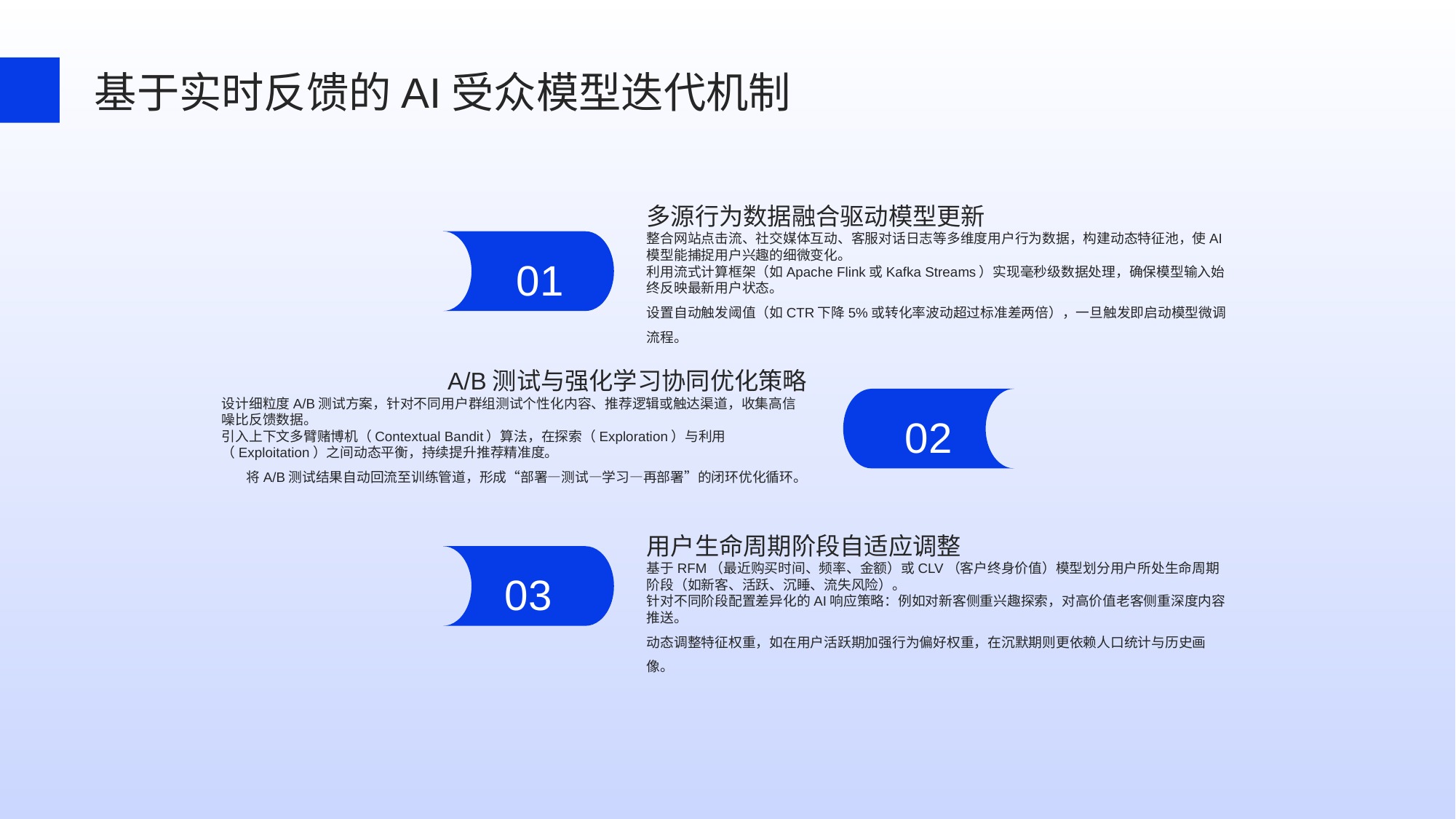

基于实时反馈的AI受众模型迭代机制
多源行为数据融合驱动模型更新
01
整合网站点击流、社交媒体互动、客服对话日志等多维度用户行为数据，构建动态特征池，使AI模型能捕捉用户兴趣的细微变化。
利用流式计算框架（如Apache Flink或Kafka Streams）实现毫秒级数据处理，确保模型输入始终反映最新用户状态。
设置自动触发阈值（如CTR下降5%或转化率波动超过标准差两倍），一旦触发即启动模型微调流程。

A/B测试与强化学习协同优化策略
02

设计细粒度A/B测试方案，针对不同用户群组测试个性化内容、推荐逻辑或触达渠道，收集高信噪比反馈数据。
引入上下文多臂赌博机（Contextual Bandit）算法，在探索（Exploration）与利用（Exploitation）之间动态平衡，持续提升推荐精准度。
将A/B测试结果自动回流至训练管道，形成“部署—测试—学习—再部署”的闭环优化循环。
用户生命周期阶段自适应调整
03

基于RFM（最近购买时间、频率、金额）或CLV（客户终身价值）模型划分用户所处生命周期阶段（如新客、活跃、沉睡、流失风险）。
针对不同阶段配置差异化的AI响应策略：例如对新客侧重兴趣探索，对高价值老客侧重深度内容推送。
动态调整特征权重，如在用户活跃期加强行为偏好权重，在沉默期则更依赖人口统计与历史画像。